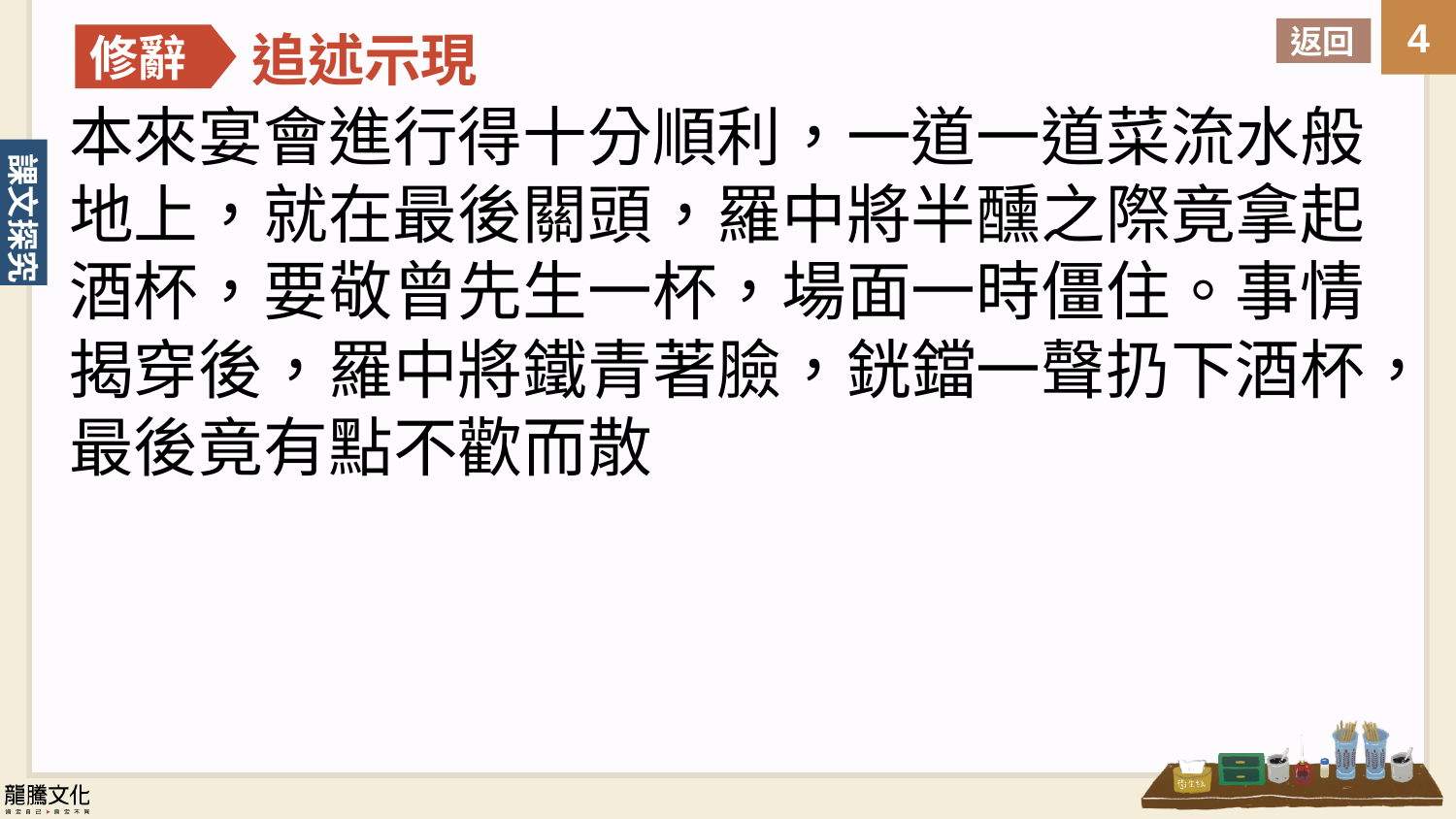

追述示現
返回
修辭

本來宴會進行得十分順利，一道一道菜流水般地上，就在最後關頭，羅中將半醺之際竟拿起酒杯，要敬曾先生一杯，場面一時僵住。事情揭穿後，羅中將鐵青著臉，銧鐺一聲扔下酒杯，最後竟有點不歡而散